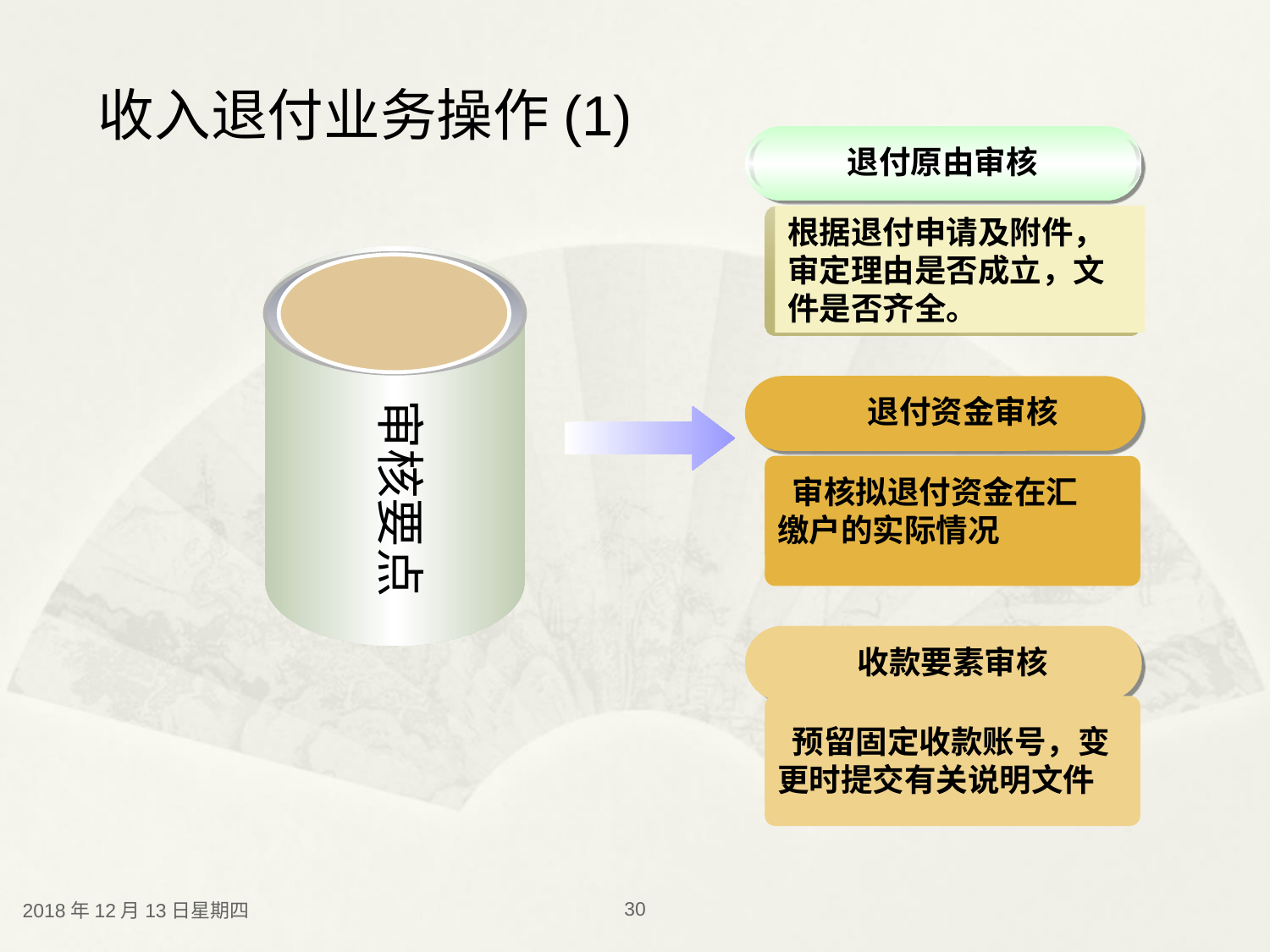

# 收入退付业务操作(1)

退付原由审核

根据退付申请及附件，审定理由是否成立，文件是否齐全。

审核要点

退付资金审核

 审核拟退付资金在汇缴户的实际情况

收款要素审核

 预留固定收款账号，变更时提交有关说明文件
2018年12月13日星期四
30